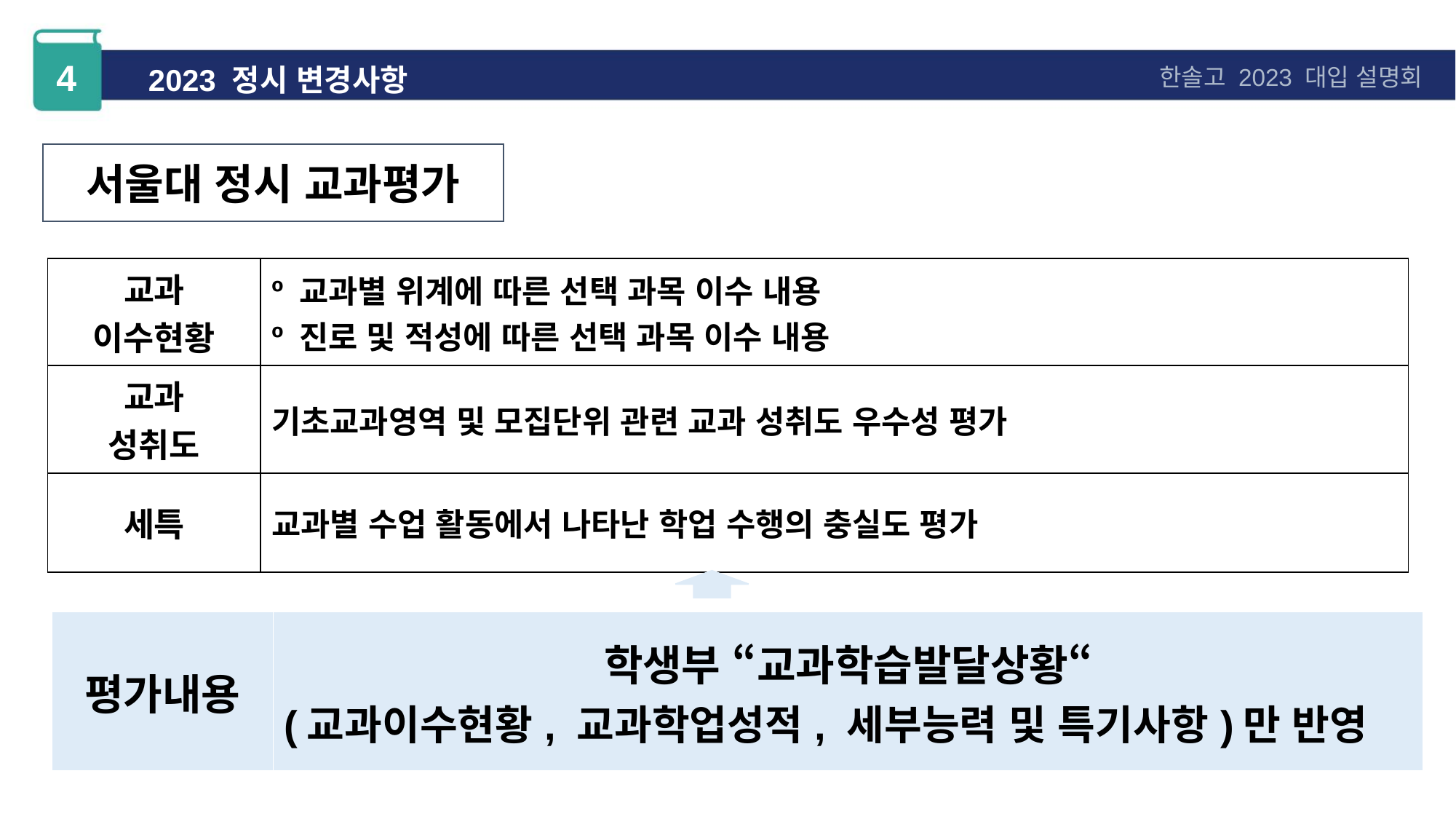

4
2023 정시 변경사항
한솔고 2023 대입 설명회
서울대 정시 교과평가

| 평가등급 | A(5점) > B(3점) > C(0점) |
| --- | --- |
| 교과 이수현황 | º 교과별 위계에 따른 선택 과목 이수 내용 º 진로 및 적성에 따른 선택 과목 이수 내용 |
| --- | --- |
| 교과 성취도 | 기초교과영역 및 모집단위 관련 교과 성취도 우수성 평가 |
| 세특 | 교과별 수업 활동에서 나타난 학업 수행의 충실도 평가 |
| 평가방식 | 2명의 평가자가 독립적으로 평가하여 등급 부여 |
| --- | --- |
| 등급조합 | AA | AB | BB | BC | CC |
| --- | --- | --- | --- | --- | --- |

| 평가내용 | 학생부 “교과학습발달상황“ (교과이수현황, 교과학업성적, 세부능력 및 특기사항)만 반영 |
| --- | --- |